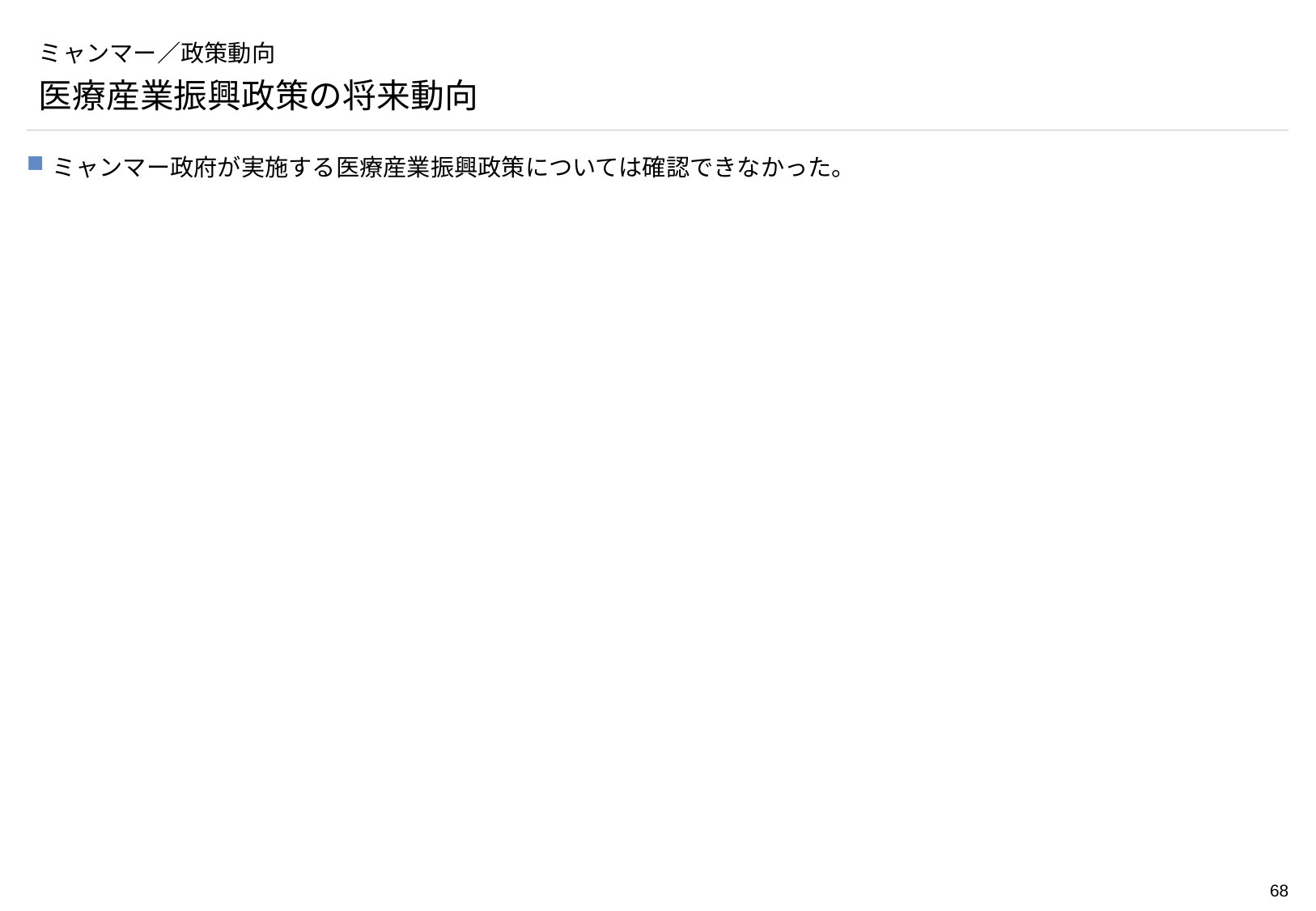

# ミャンマー／政策動向
医療産業振興政策の将来動向
ミャンマー政府が実施する医療産業振興政策については確認できなかった。